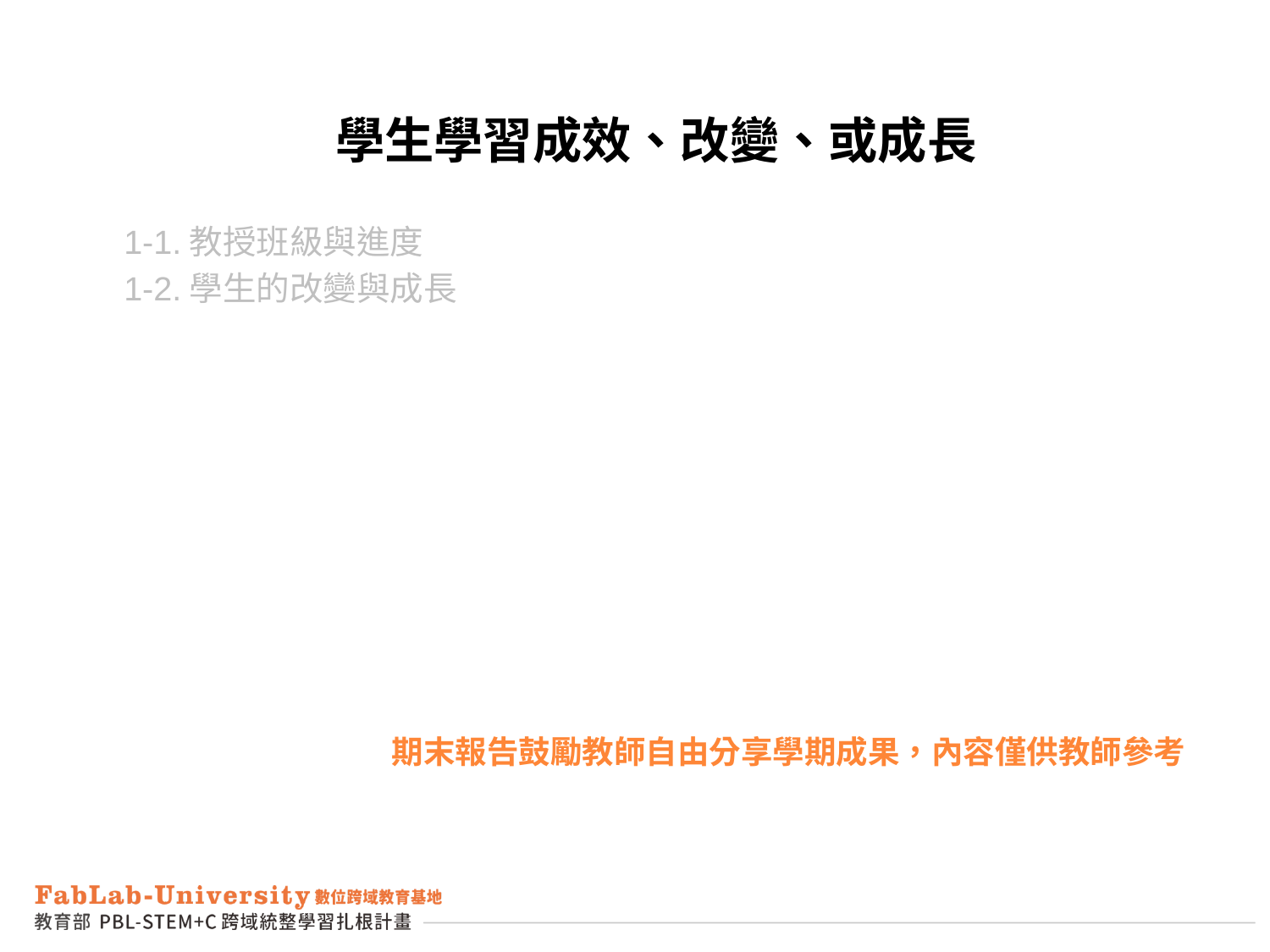

學生學習成效、改變、或成長
1-1.教授班級與進度
1-2.學生的改變與成長
期末報告鼓勵教師自由分享學期成果，內容僅供教師參考